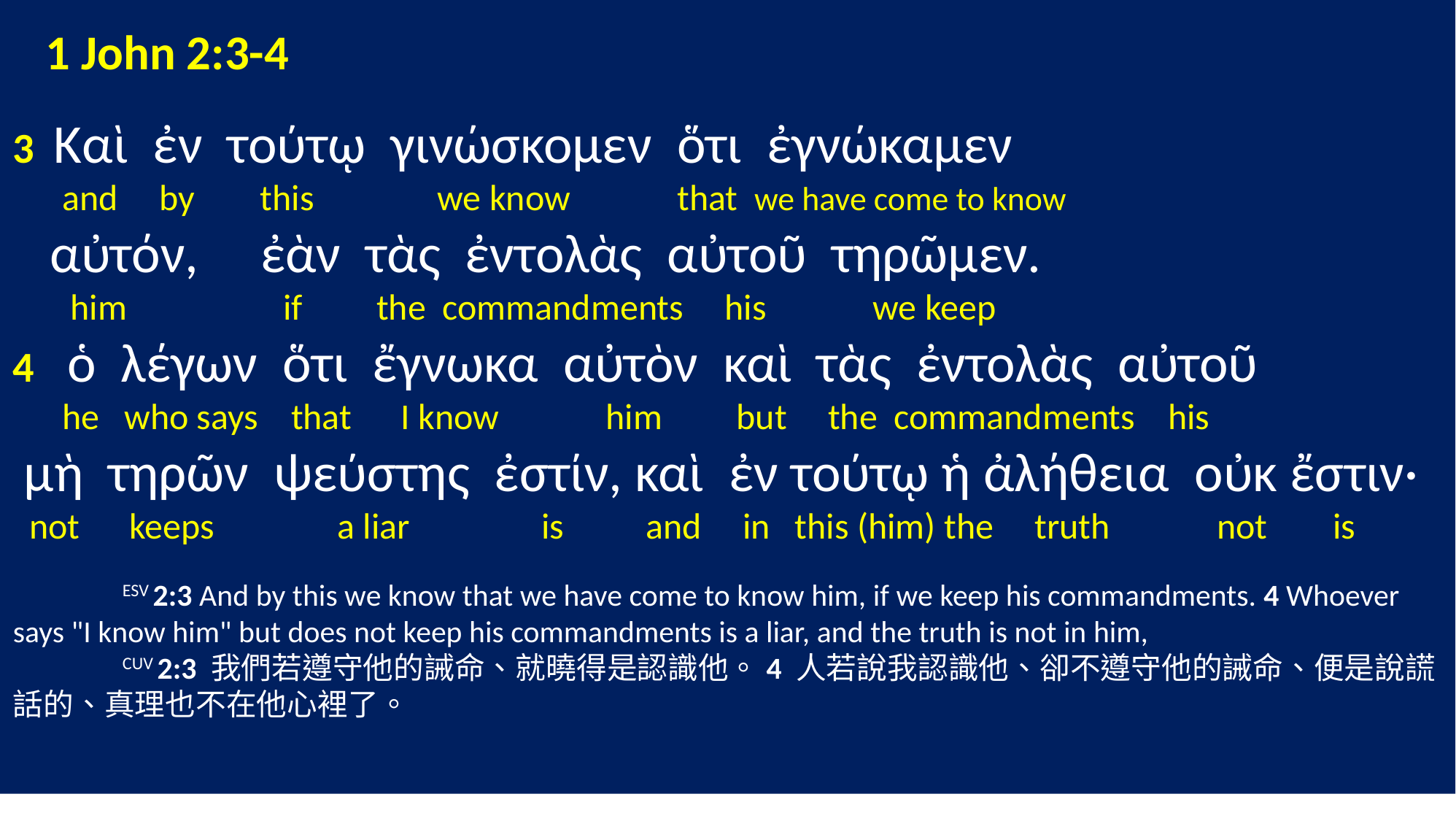

1 John 2:3-4

3  Καὶ  ἐν  τούτῳ  γινώσκομεν  ὅτι  ἐγνώκαμεν
      and     by        this               we know             that  we have come to know
   αὐτόν,     ἐὰν  τὰς  ἐντολὰς  αὐτοῦ  τηρῶμεν.
       him                   if         the  commandments     his             we keep
4   ὁ  λέγων  ὅτι  ἔγνωκα  αὐτὸν  καὶ  τὰς  ἐντολὰς  αὐτοῦ
      he   who says    that      I know             him         but     the  commandments    his
 μὴ  τηρῶν  ψεύστης  ἐστίν, καὶ  ἐν τούτῳ ἡ ἀλήθεια  οὐκ ἔστιν·
  not      keeps               a liar                is          and     in   this (him) the     truth             not        is

	ESV 2:3 And by this we know that we have come to know him, if we keep his commandments. 4 Whoever says "I know him" but does not keep his commandments is a liar, and the truth is not in him,
	CUV 2:3 我們若遵守他的誡命、就曉得是認識他。4 人若說我認識他、卻不遵守他的誡命、便是說謊話的、真理也不在他心裡了。